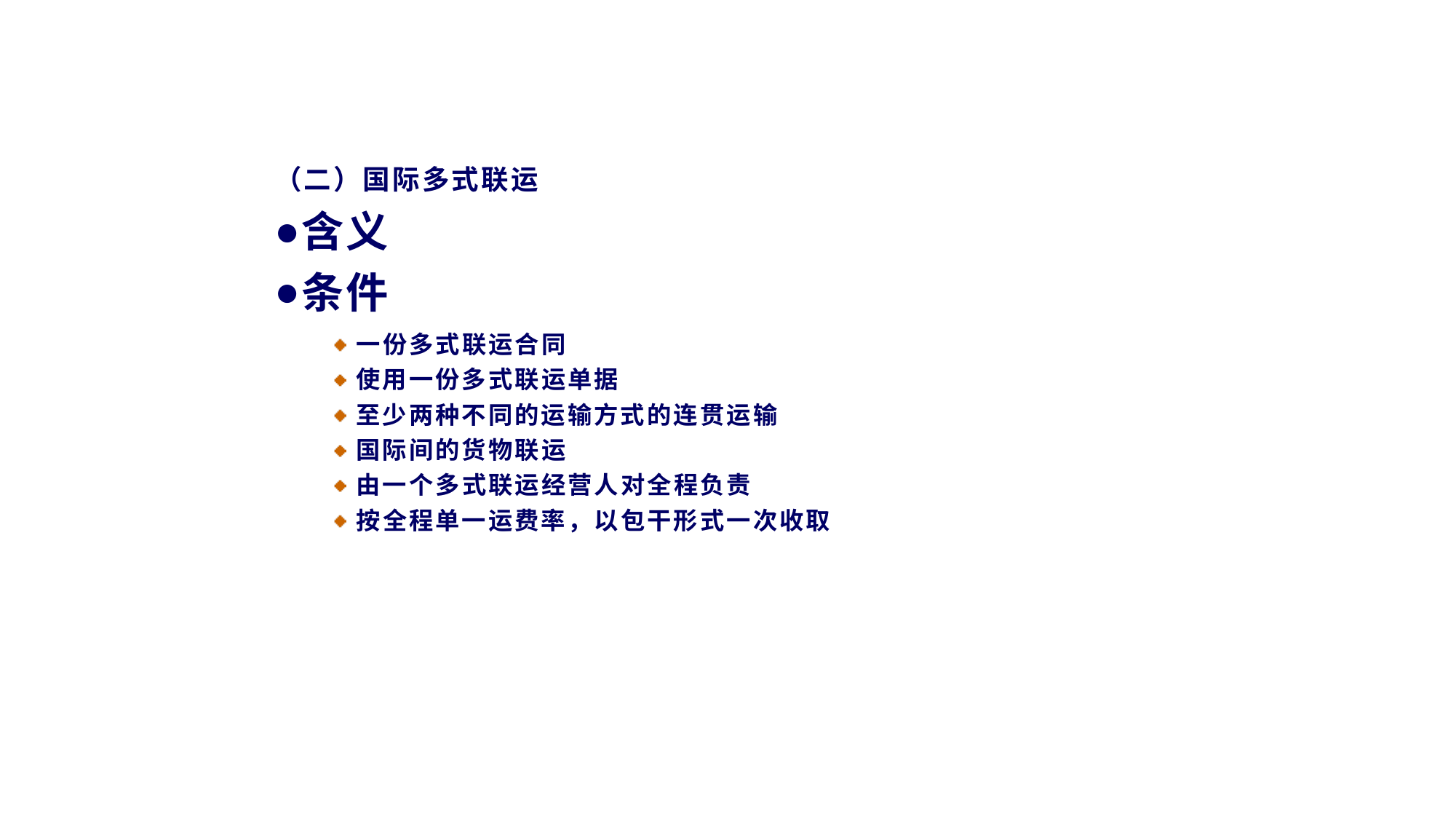

#
（二）国际多式联运
含义
条件
一份多式联运合同
使用一份多式联运单据
至少两种不同的运输方式的连贯运输
国际间的货物联运
由一个多式联运经营人对全程负责
按全程单一运费率，以包干形式一次收取